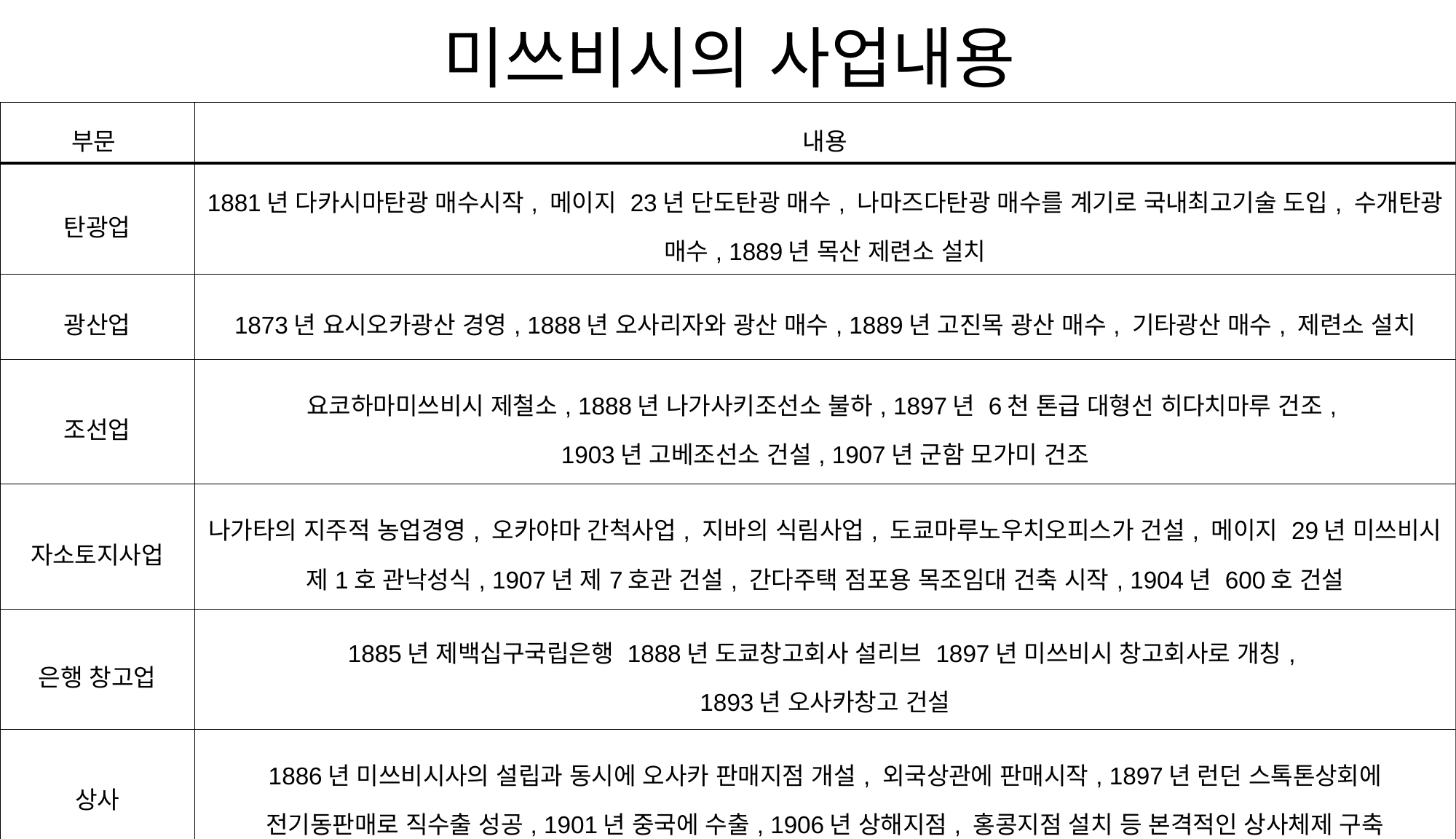

# 미쓰비시의 사업내용
| 부문 | 내용 |
| --- | --- |
| 탄광업 | 1881년 다카시마탄광 매수시작, 메이지 23년 단도탄광 매수, 나마즈다탄광 매수를 계기로 국내최고기술 도입, 수개탄광 매수, 1889년 목산 제련소 설치 |
| 광산업 | 1873년 요시오카광산 경영, 1888년 오사리자와 광산 매수, 1889년 고진목 광산 매수, 기타광산 매수, 제련소 설치 |
| 조선업 | 요코하마미쓰비시 제철소, 1888년 나가사키조선소 불하, 1897년 6천 톤급 대형선 히다치마루 건조, 1903년 고베조선소 건설, 1907년 군함 모가미 건조 |
| 자소토지사업 | 나가타의 지주적 농업경영, 오카야마 간척사업, 지바의 식림사업, 도쿄마루노우치오피스가 건설, 메이지 29년 미쓰비시 제1호 관낙성식, 1907년 제7호관 건설, 간다주택 점포용 목조임대 건축 시작, 1904년 600호 건설 |
| 은행 창고업 | 1885년 제백십구국립은행 1888년 도쿄창고회사 설리브 1897년 미쓰비시 창고회사로 개칭, 1893년 오사카창고 건설 |
| 상사 | 1886년 미쓰비시사의 설립과 동시에 오사카 판매지점 개설, 외국상관에 판매시작, 1897년 런던 스톡톤상회에 전기동판매로 직수출 성공, 1901년 중국에 수출, 1906년 상해지점, 홍콩지점 설치 등 본격적인 상사체제 구축 |